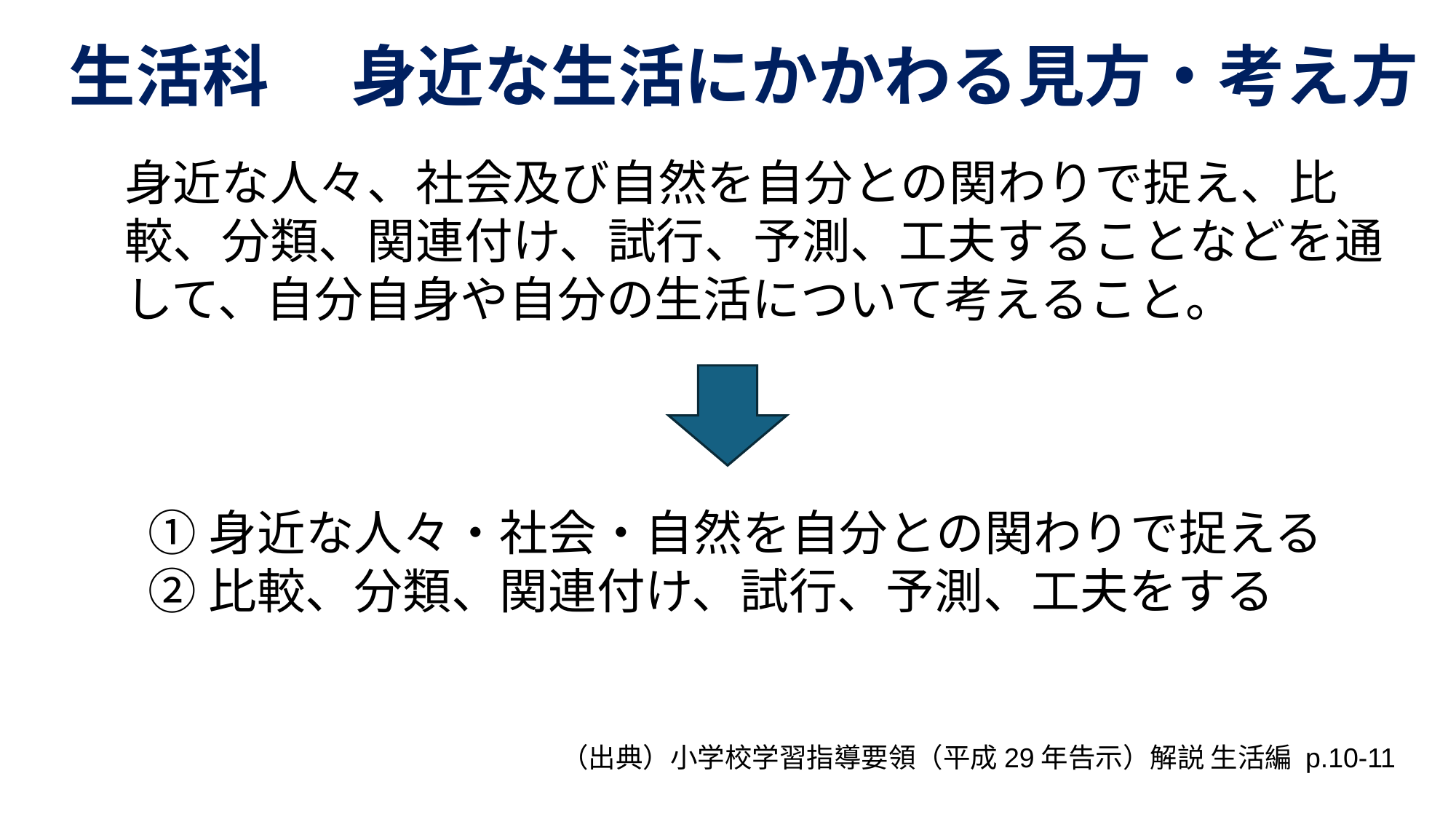

生活科
身近な生活にかかわる見方・考え方
身近な人々、社会及び自然を自分との関わりで捉え、比較、分類、関連付け、試行、予測、工夫することなどを通して、自分自身や自分の生活について考えること。

①身近な人々・社会・自然を自分との関わりで捉える
②比較、分類、関連付け、試行、予測、工夫をする
（出典）小学校学習指導要領（平成29年告示）解説 生活編 p.10-11